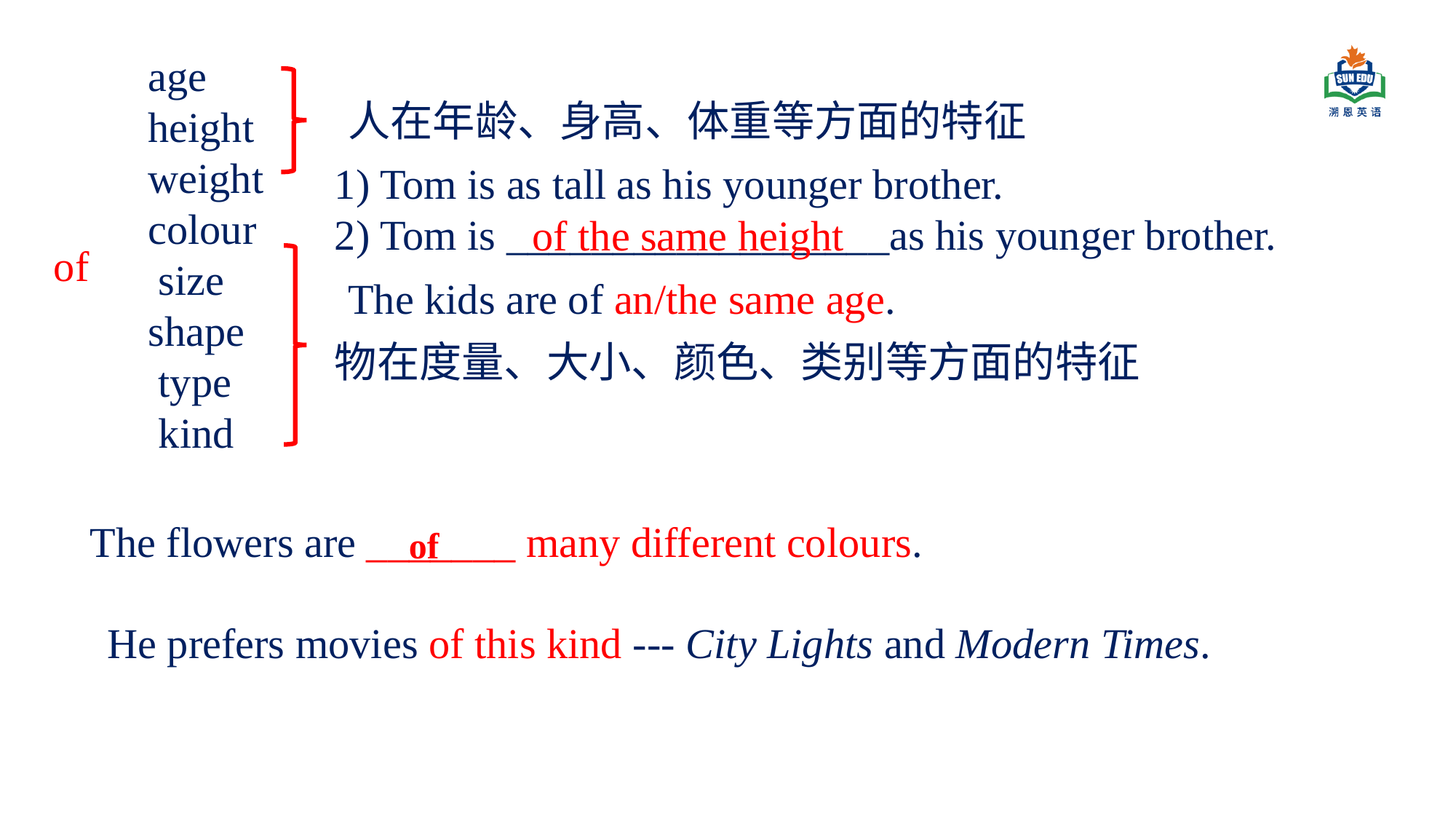

age
height
weight
colour
 size
shape
 type
 kind

of
人在年龄、身高、体重等方面的特征
1) Tom is as tall as his younger brother.
2) Tom is __________________as his younger brother.

of the same height

The kids are of an/the same age.
物在度量、大小、颜色、类别等方面的特征
The flowers are _______ many different colours.
of
He prefers movies of this kind --- City Lights and Modern Times.